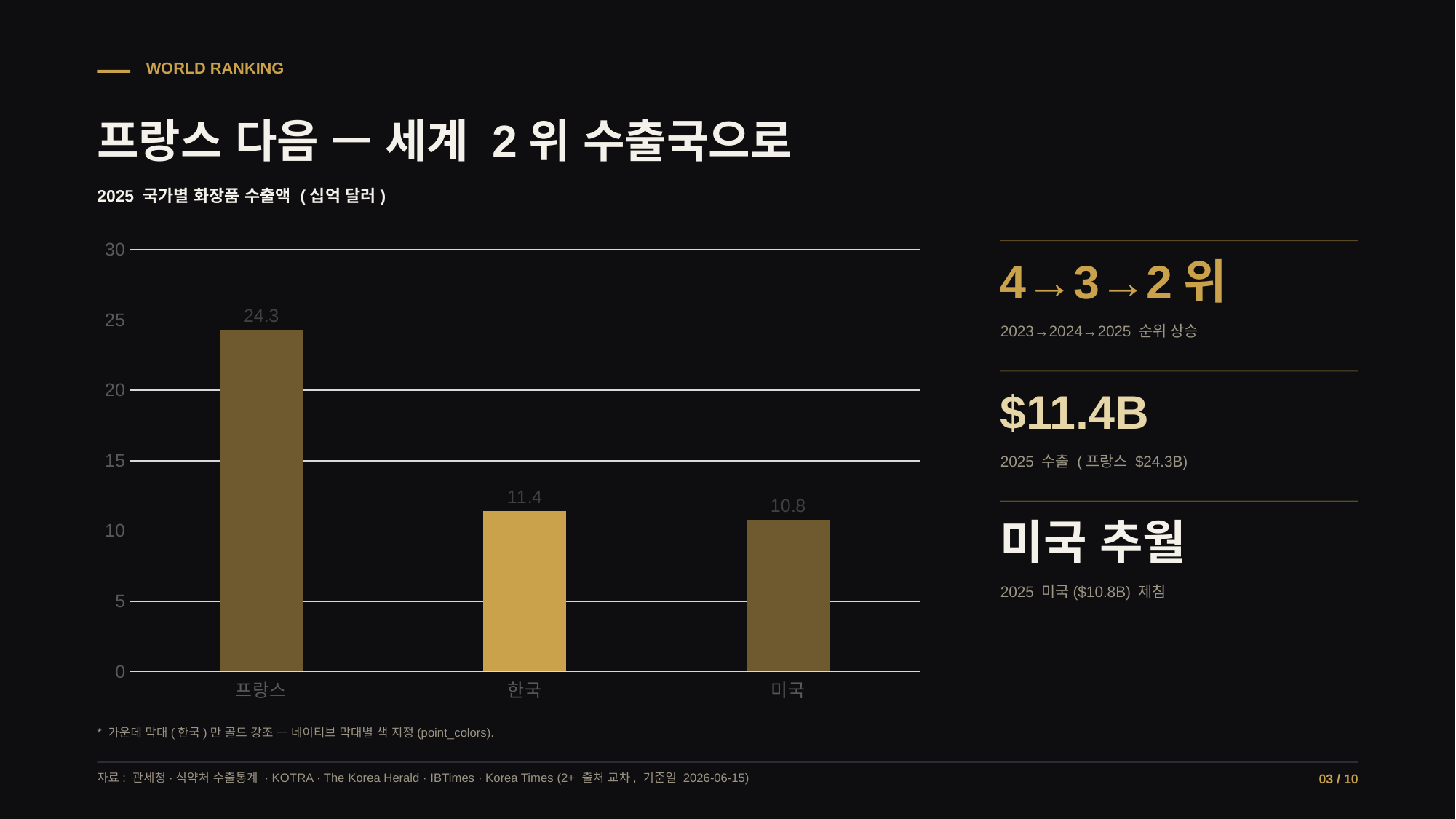

WORLD RANKING

프랑스 다음 — 세계 2위 수출국으로
2025 국가별 화장품 수출액 (십억 달러)

### Chart

| Category |  |
|---|---|
| 프랑스 | 24.3 |
| 한국 | 11.4 |
| 미국 | 10.8 |
4→3→2위
2023→2024→2025 순위 상승

$11.4B
2025 수출 (프랑스 $24.3B)

미국 추월
2025 미국($10.8B) 제침
* 가운데 막대(한국)만 골드 강조 — 네이티브 막대별 색 지정(point_colors).

자료: 관세청·식약처 수출통계 · KOTRA · The Korea Herald · IBTimes · Korea Times (2+ 출처 교차, 기준일 2026-06-15)
03 / 10